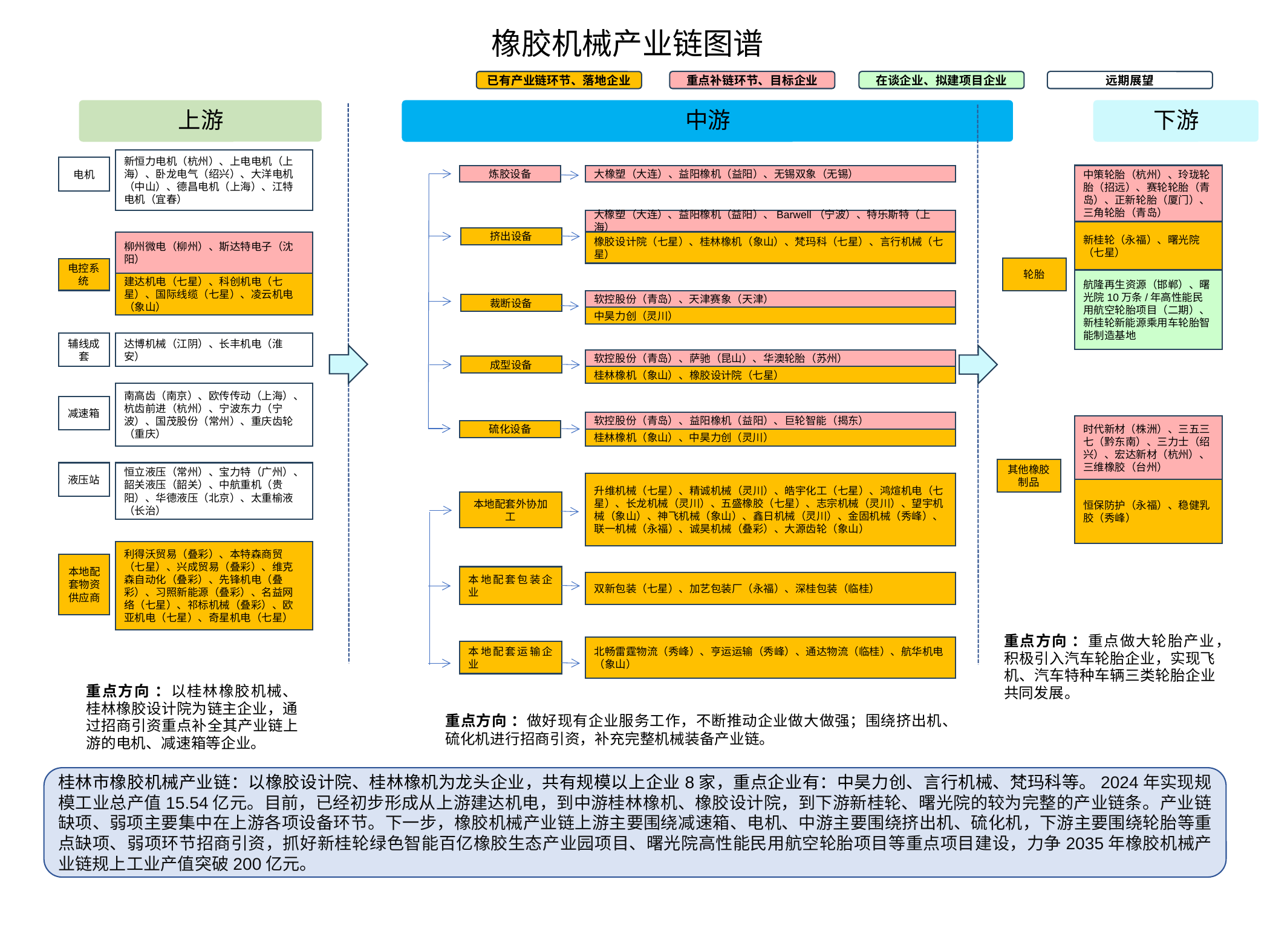

# 橡胶机械产业链图谱
重点补链环节、目标企业
在谈企业、拟建项目企业
远期展望
已有产业链环节、落地企业
上游
中游
下游
新恒力电机（杭州）、上电电机（上海）、卧龙电气（绍兴）、大洋电机（中山）、德昌电机（上海）、江特电机（宜春）
电机
中策轮胎（杭州）、玲珑轮胎（招远）、赛轮轮胎（青岛）、正新轮胎（厦门）、三角轮胎（青岛）
新桂轮（永福）、曙光院（七星）
炼胶设备
大橡塑（大连）、益阳橡机（益阳）、无锡双象（无锡）
大橡塑（大连）、益阳橡机（益阳）、Barwell（宁波）、特乐斯特（上海）
橡胶设计院（七星）、桂林橡机（象山）、梵玛科（七星）、言行机械（七星）
挤出设备
柳州微电（柳州）、斯达特电子（沈阳）
建达机电（七星）、科创机电（七星）、国际线缆（七星）、凌云机电（象山）
轮胎
电控系统
航隆再生资源（邯郸）、曙光院10万条/年高性能民用航空轮胎项目（二期）、新桂轮新能源乘用车轮胎智能制造基地
软控股份（青岛）、天津赛象（天津）
中昊力创（灵川）
裁断设备
辅线成套
达博机械（江阴）、长丰机电（淮安）

软控股份（青岛）、萨驰（昆山）、华澳轮胎（苏州）
桂林橡机（象山）、橡胶设计院（七星）
成型设备
南高齿（南京）、欧传传动（上海）、杭齿前进（杭州）、宁波东力（宁波）、国茂股份（常州）、重庆齿轮（重庆）
减速箱
软控股份（青岛）、益阳橡机（益阳）、巨轮智能（揭东）
桂林橡机（象山）、中昊力创（灵川）
时代新材（株洲）、三五三七（黔东南）、三力士（绍兴）、宏达新材（杭州）、三维橡胶（台州）
恒保防护（永福）、稳健乳胶（秀峰）
硫化设备
其他橡胶制品
液压站
恒立液压（常州）、宝力特（广州）、韶关液压（韶关）、中航重机（贵阳）、华德液压（北京）、太重榆液（长治）
升维机械（七星）、精诚机械（灵川）、皓宇化工（七星）、鸿煊机电（七星）、长龙机械（灵川）、五盛橡胶（七星）、志宗机械（灵川）、望宇机械（象山）、神飞机械（象山）、鑫日机械（灵川）、金固机械（秀峰）、联一机械（永福）、诚昊机械（叠彩）、大源齿轮（象山）
本地配套外协加工
利得沃贸易（叠彩）、本特森商贸（七星）、兴成贸易（叠彩）、维克森自动化（叠彩）、先锋机电（叠彩）、习照新能源（叠彩）、名益网络（七星）、祁标机械（叠彩）、欧亚机电（七星）、奇星机电（七星）
本地配套物资供应商
本地配套包装企业
双新包装（七星）、加艺包装厂（永福）、深桂包装（临桂）

重点方向 ：重点做大轮胎产业，积极引入汽车轮胎企业，实现飞机、汽车特种车辆三类轮胎企业共同发展。
北畅雷霆物流（秀峰）、亨运运输（秀峰）、通达物流（临桂）、航华机电（象山）
本地配套运输企业

重点方向 ：以桂林橡胶机械、桂林橡胶设计院为链主企业，通过招商引资重点补全其产业链上游的电机、减速箱等企业。

重点方向 ：做好现有企业服务工作，不断推动企业做大做强；围绕挤出机、硫化机进行招商引资，补充完整机械装备产业链。
桂林市橡胶机械产业链：以橡胶设计院、桂林橡机为龙头企业，共有规模以上企业8家，重点企业有：中昊力创、言行机械、梵玛科等。2024年实现规模工业总产值15.54亿元。目前，已经初步形成从上游建达机电，到中游桂林橡机、橡胶设计院，到下游新桂轮、曙光院的较为完整的产业链条。产业链缺项、弱项主要集中在上游各项设备环节。下一步，橡胶机械产业链上游主要围绕减速箱、电机、中游主要围绕挤出机、硫化机，下游主要围绕轮胎等重点缺项、弱项环节招商引资，抓好新桂轮绿色智能百亿橡胶生态产业园项目、曙光院高性能民用航空轮胎项目等重点项目建设，力争2035年橡胶机械产业链规上工业产值突破200亿元。